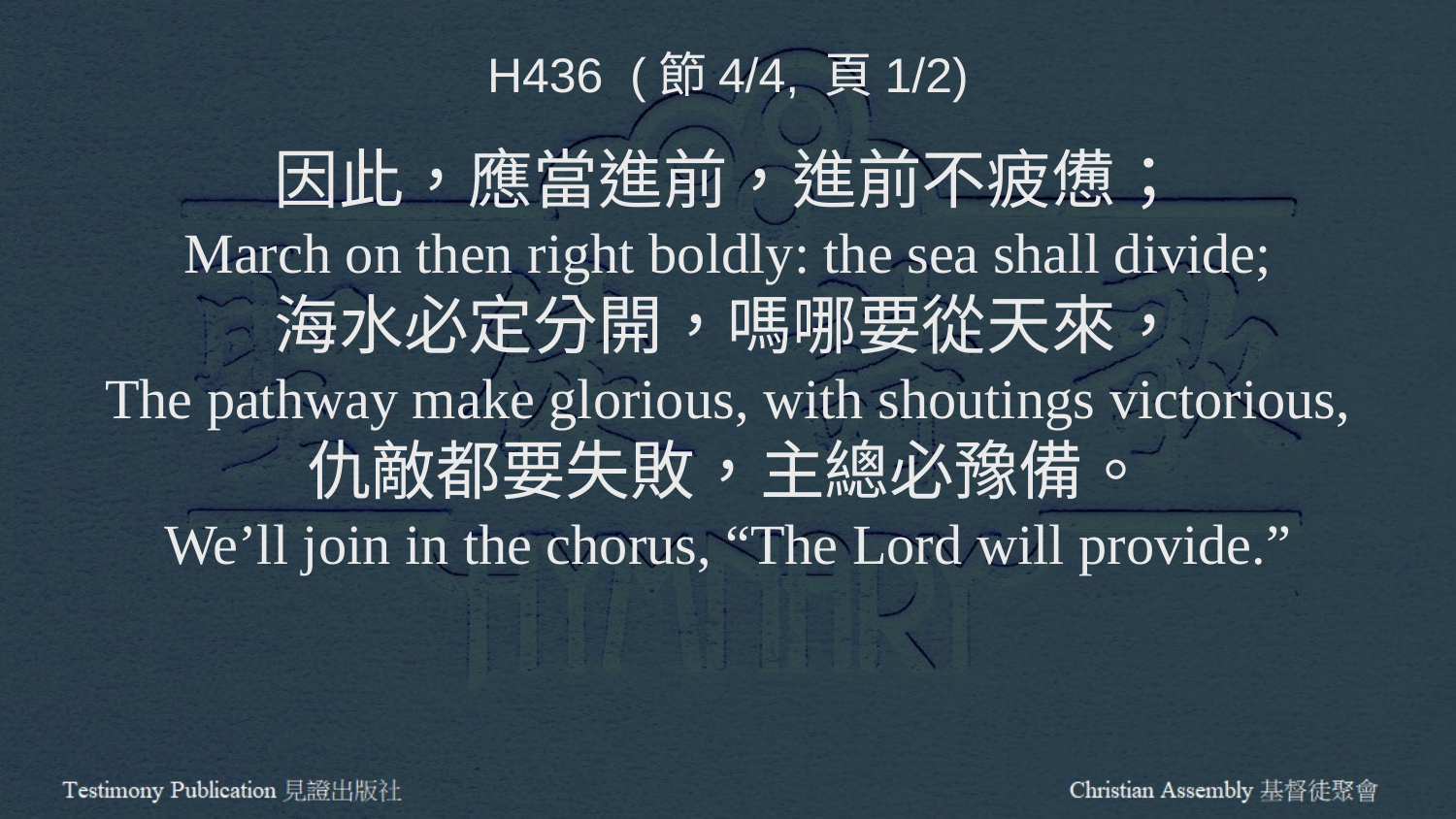

H436  (節4/4, 頁1/2)

因此，應當進前，進前不疲憊；
March on then right boldly: the sea shall divide;
海水必定分開，嗎哪要從天來，
The pathway make glorious, with shoutings victorious,
仇敵都要失敗，主總必豫備。
We’ll join in the chorus, “The Lord will provide.”